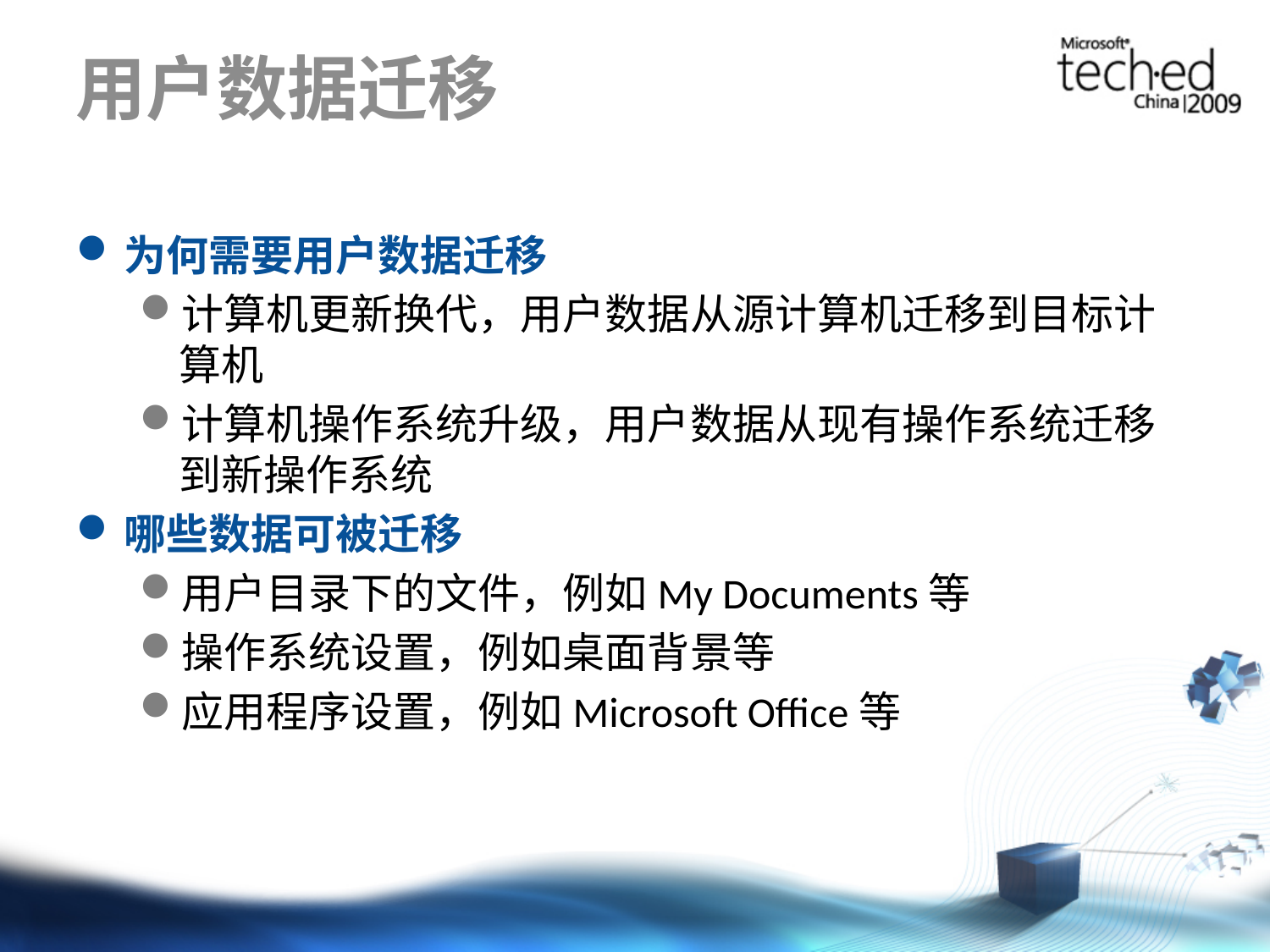

# 用户数据迁移
为何需要用户数据迁移
计算机更新换代，用户数据从源计算机迁移到目标计算机
计算机操作系统升级，用户数据从现有操作系统迁移到新操作系统
哪些数据可被迁移
用户目录下的文件，例如My Documents等
操作系统设置，例如桌面背景等
应用程序设置，例如Microsoft Office等